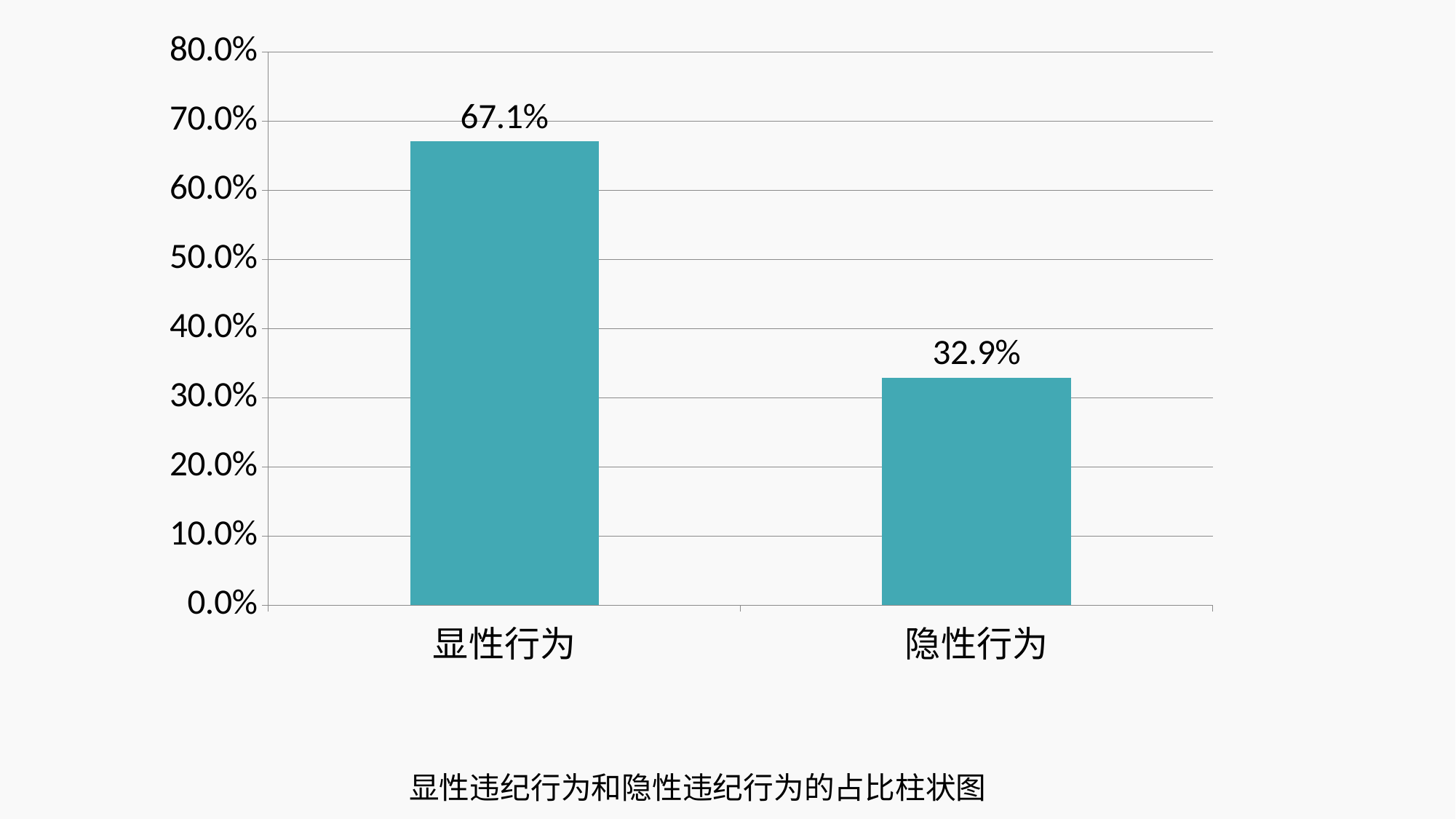

### Chart

| Category |  |
|---|---|
| 显性行为 | 0.6710000000000023 |
| 隐性行为 | 0.3290000000000011 |
显性违纪行为和隐性违纪行为的占比柱状图